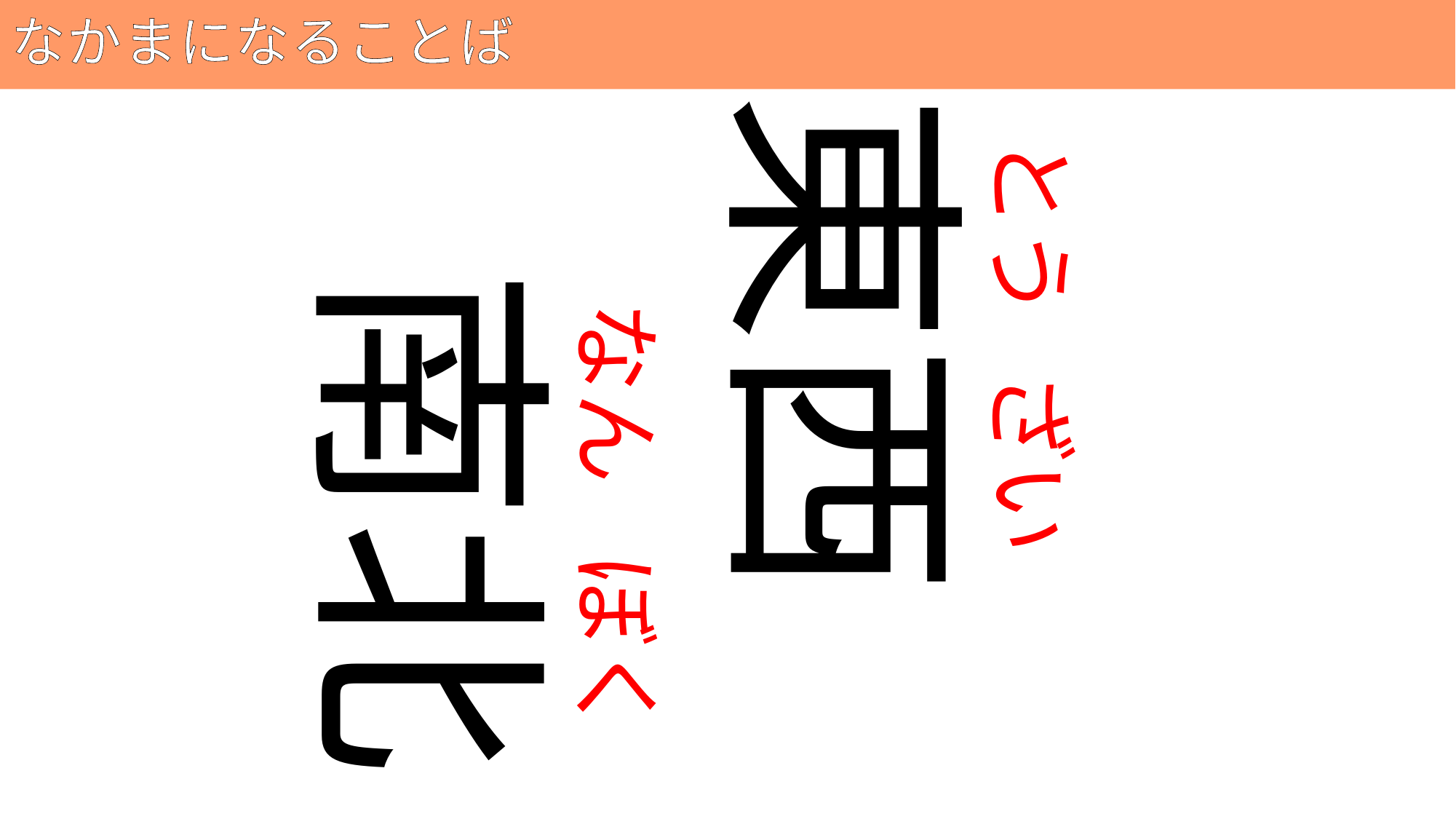

# なかまになることば
47
東西
とう
南北
なん
ざい
ぼく